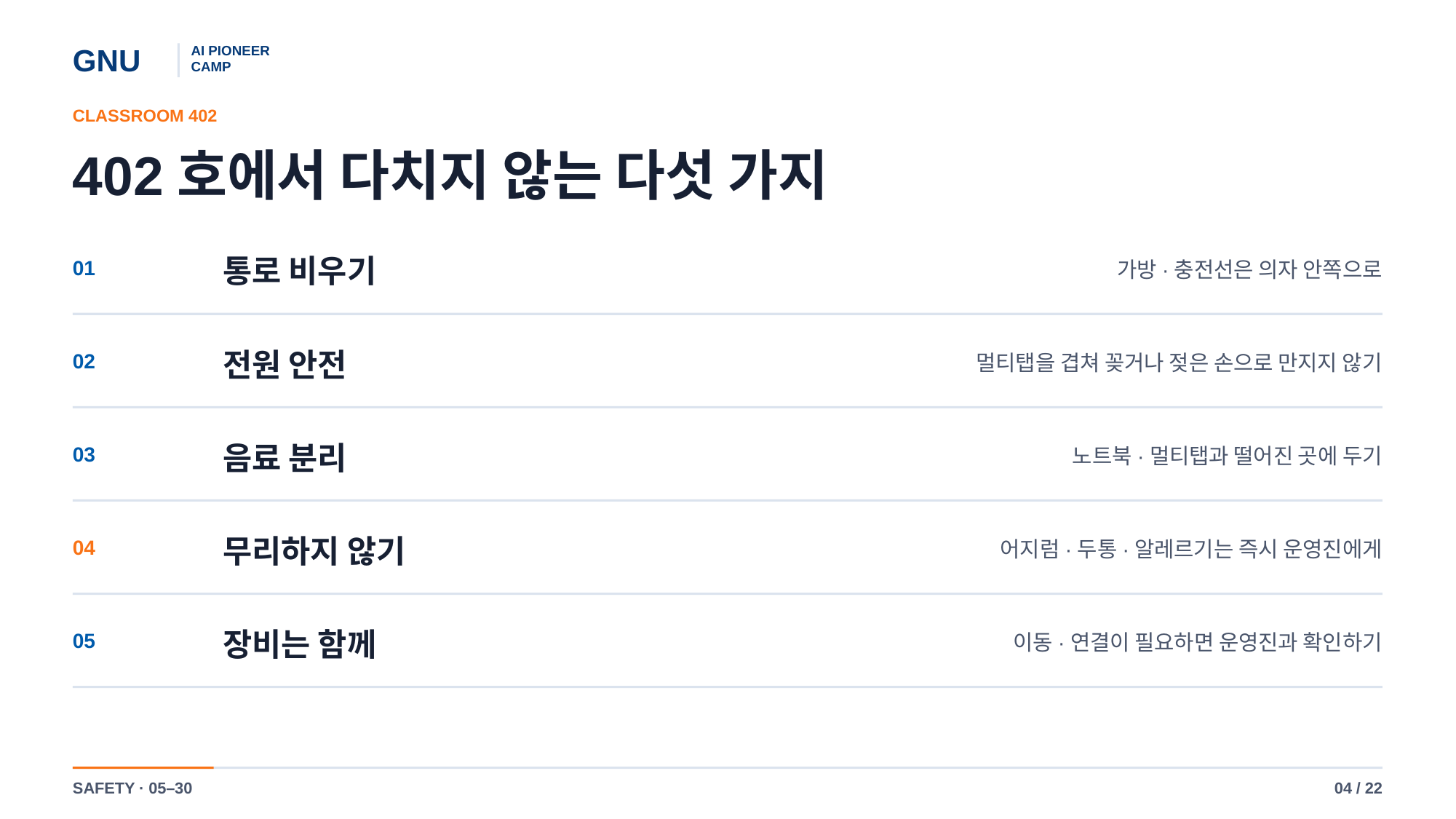

GNU
AI PIONEER
CAMP

CLASSROOM 402
402호에서 다치지 않는 다섯 가지
통로 비우기
01
가방·충전선은 의자 안쪽으로

전원 안전
02
멀티탭을 겹쳐 꽂거나 젖은 손으로 만지지 않기

음료 분리
03
노트북·멀티탭과 떨어진 곳에 두기

무리하지 않기
04
어지럼·두통·알레르기는 즉시 운영진에게

장비는 함께
05
이동·연결이 필요하면 운영진과 확인하기

SAFETY · 05–30
04 / 22